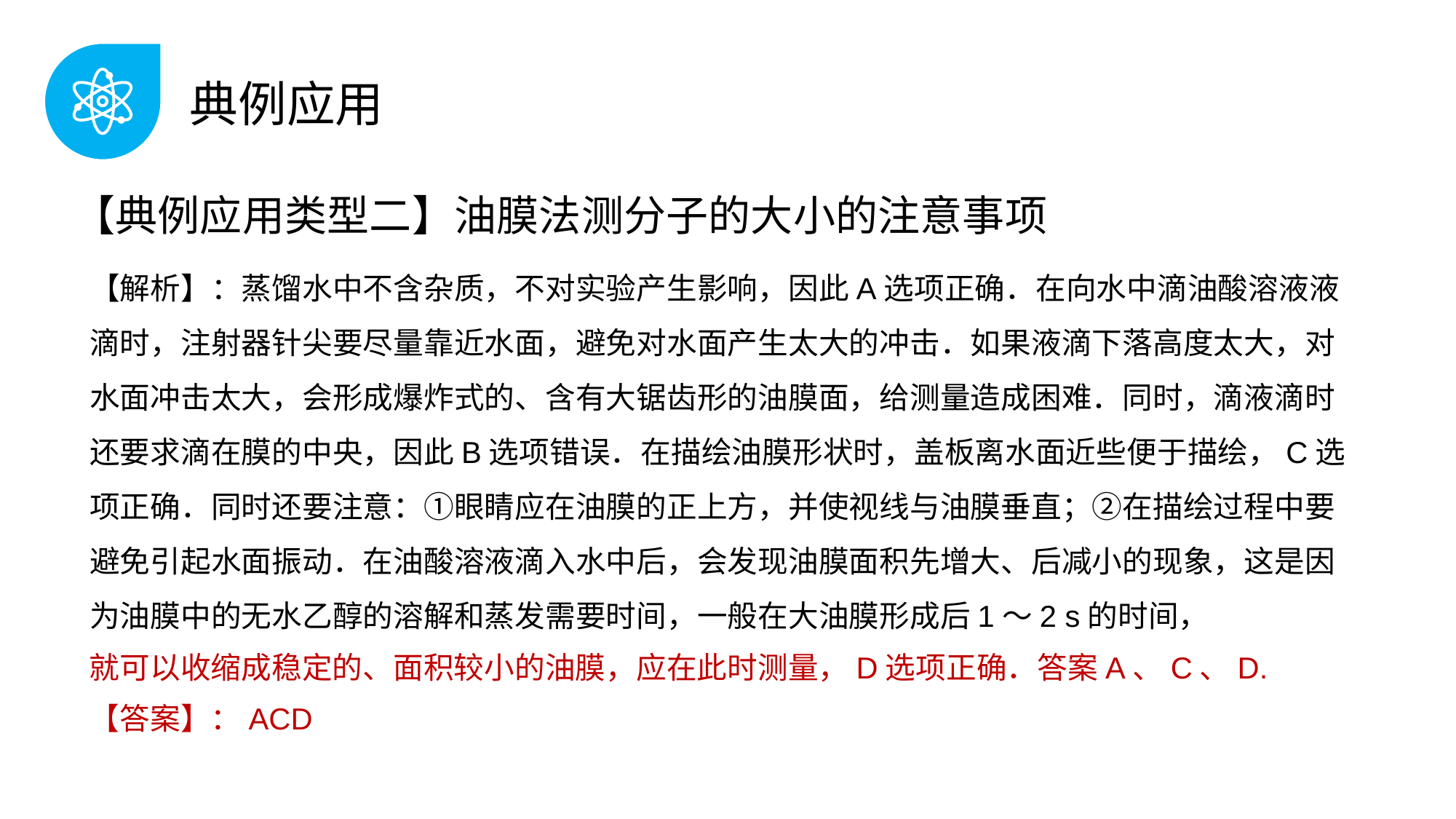

典例应用
【典例应用类型二】油膜法测分子的大小的注意事项
【解析】：蒸馏水中不含杂质，不对实验产生影响，因此A选项正确．在向水中滴油酸溶液液滴时，注射器针尖要尽量靠近水面，避免对水面产生太大的冲击．如果液滴下落高度太大，对水面冲击太大，会形成爆炸式的、含有大锯齿形的油膜面，给测量造成困难．同时，滴液滴时还要求滴在膜的中央，因此B选项错误．在描绘油膜形状时，盖板离水面近些便于描绘，C选项正确．同时还要注意：①眼睛应在油膜的正上方，并使视线与油膜垂直；②在描绘过程中要避免引起水面振动．在油酸溶液滴入水中后，会发现油膜面积先增大、后减小的现象，这是因为油膜中的无水乙醇的溶解和蒸发需要时间，一般在大油膜形成后1～2 s的时间，
就可以收缩成稳定的、面积较小的油膜，应在此时测量，D选项正确．答案A、C、D.
【答案】：ACD